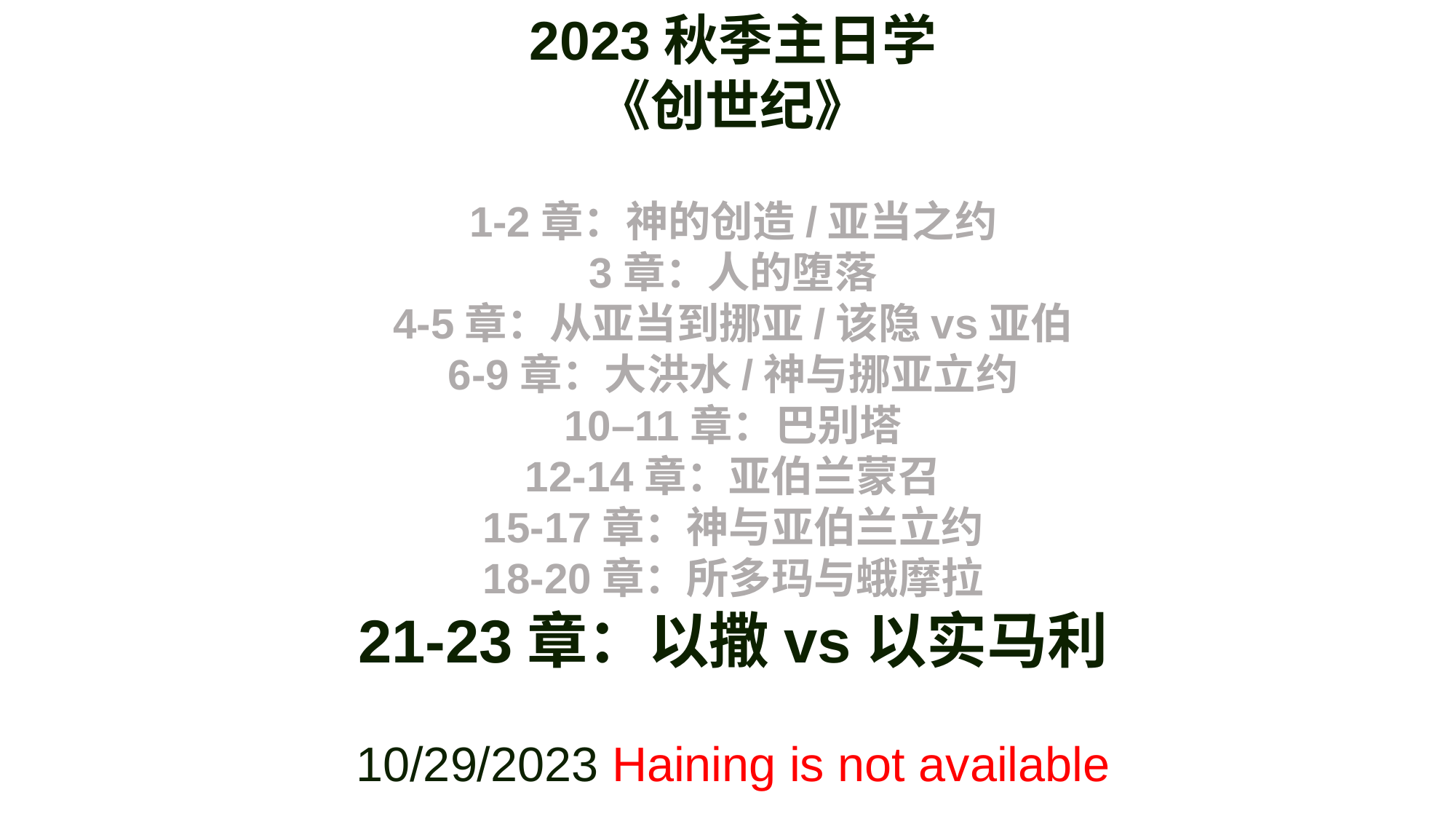

2023秋季主日学
《创世纪》

1-2章：神的创造/亚当之约
3章：人的堕落
4-5章：从亚当到挪亚/该隐vs亚伯
6-9章：大洪水/神与挪亚立约
10–11章：巴别塔
12-14章：亚伯兰蒙召
15-17章：神与亚伯兰立约
18-20章：所多玛与蛾摩拉
21-23章：以撒vs以实马利

10/29/2023 Haining is not available